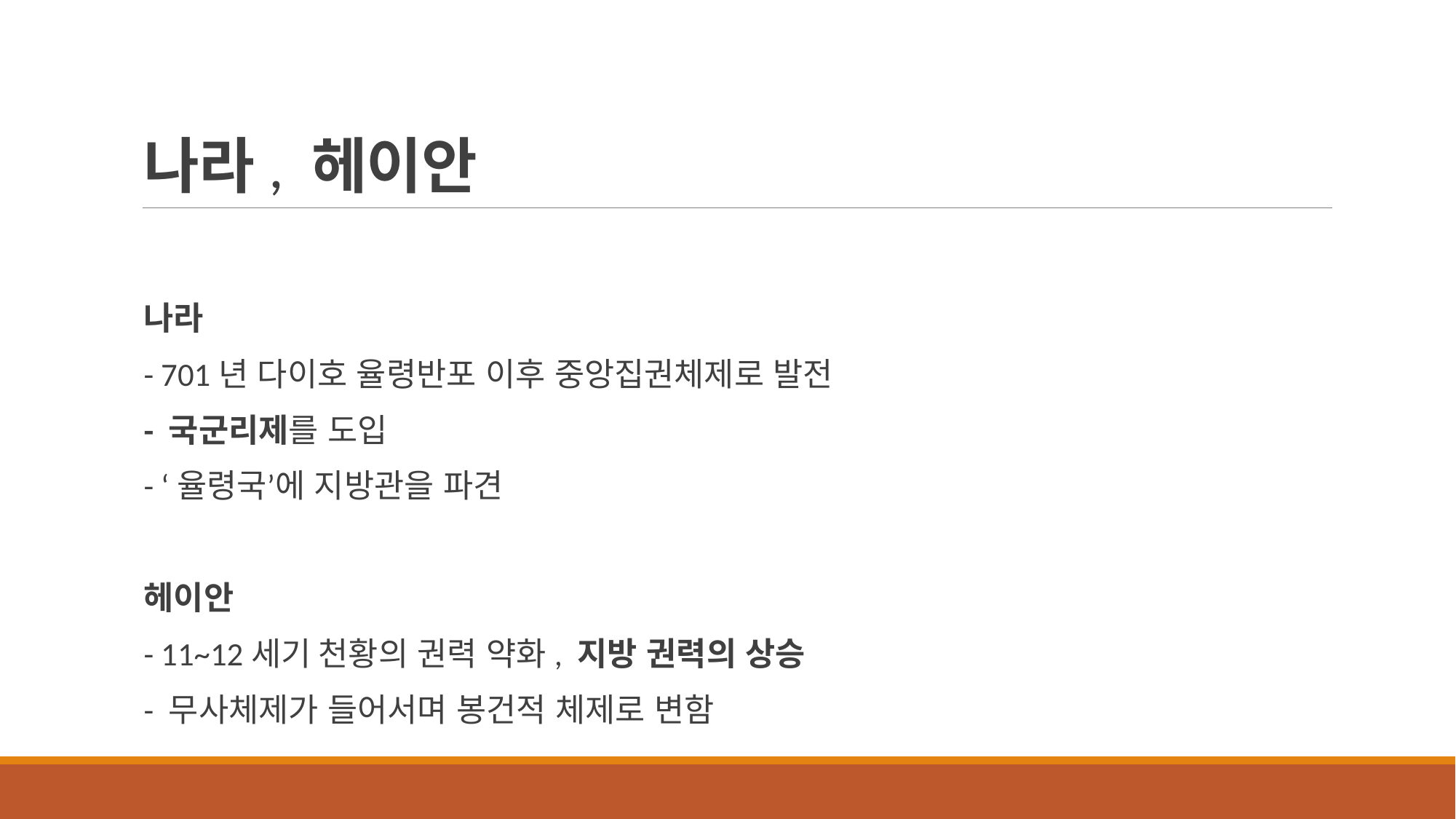

# 나라, 헤이안
나라
- 701년 다이호 율령반포 이후 중앙집권체제로 발전
- 국군리제를 도입
- ‘율령국’에 지방관을 파견

헤이안
- 11~12세기 천황의 권력 약화, 지방 권력의 상승
- 무사체제가 들어서며 봉건적 체제로 변함